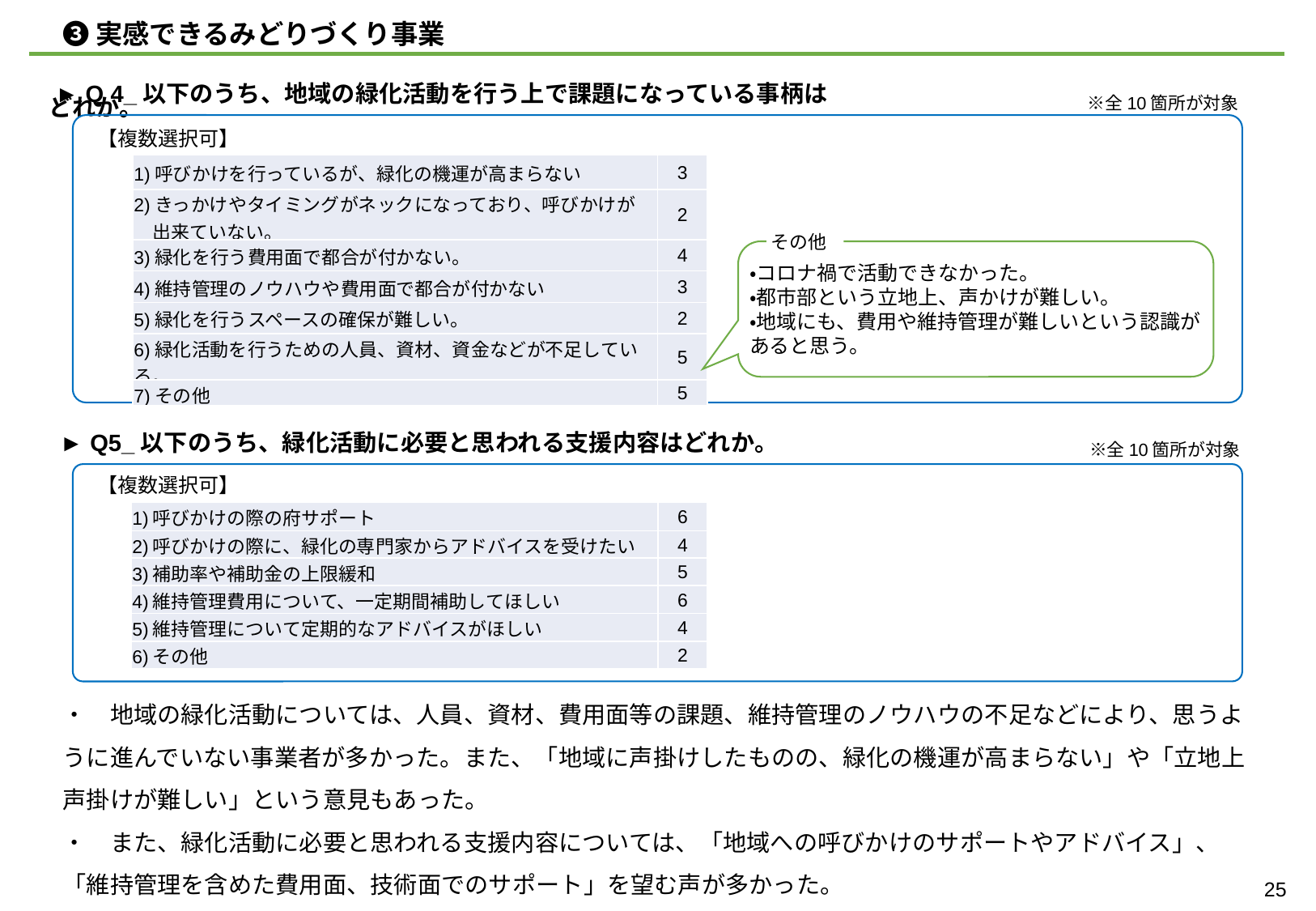

➌実感できるみどりづくり事業
 ► Q 4_以下のうち、地域の緑化活動を行う上で課題になっている事柄はどれか。
　※全10箇所が対象

【複数選択可】
| 1)呼びかけを行っているが、緑化の機運が高まらない | 3 |
| --- | --- |
| 2)きっかけやタイミングがネックになっており、呼びかけが 　出来ていない。 | 2 |
| 3)緑化を行う費用面で都合が付かない。 | 4 |
| 4)維持管理のノウハウや費用面で都合が付かない | 3 |
| 5)緑化を行うスペースの確保が難しい。 | 2 |
| 6)緑化活動を行うための人員、資材、資金などが不足している。 | 5 |
| 7)その他 | 5 |
その他
・コロナ禍で活動できなかった。
・都市部という立地上、声かけが難しい。
・地域にも、費用や維持管理が難しいという認識があると思う。
► Q5_以下のうち、緑化活動に必要と思われる支援内容はどれか。
　※全10箇所が対象

【複数選択可】
| 1)呼びかけの際の府サポート | 6 |
| --- | --- |
| 2)呼びかけの際に、緑化の専門家からアドバイスを受けたい | 4 |
| 3)補助率や補助金の上限緩和 | 5 |
| 4)維持管理費用について、一定期間補助してほしい | 6 |
| 5)維持管理について定期的なアドバイスがほしい | 4 |
| 6)その他 | 2 |
・　地域の緑化活動については、人員、資材、費用面等の課題、維持管理のノウハウの不足などにより、思うように進んでいない事業者が多かった。また、「地域に声掛けしたものの、緑化の機運が高まらない」や「立地上声掛けが難しい」という意見もあった。
・　また、緑化活動に必要と思われる支援内容については、「地域への呼びかけのサポートやアドバイス」、「維持管理を含めた費用面、技術面でのサポート」を望む声が多かった。
25